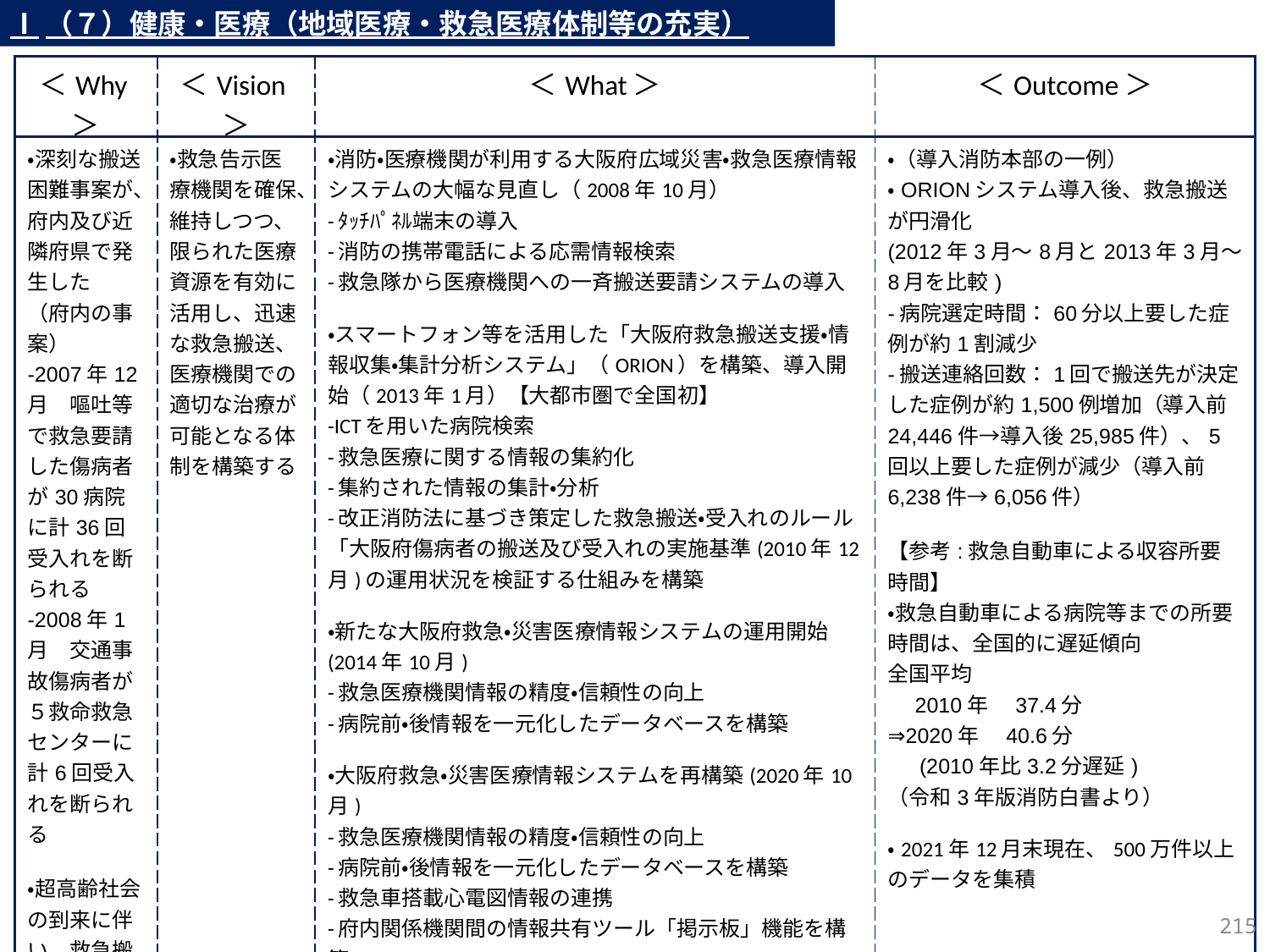

Ⅰ（７）健康・医療（地域医療・救急医療体制等の充実）
| ＜Why＞ | ＜Vision＞ | ＜What＞ | ＜Outcome＞ |
| --- | --- | --- | --- |
| ・深刻な搬送困難事案が、府内及び近隣府県で発生した （府内の事案） -2007年12月　嘔吐等で救急要請した傷病者が30病院に計36回受入れを断られる -2008年1月　交通事故傷病者が５救命救急センターに計6回受入れを断られる ・超高齢社会の到来に伴い、救急搬送件数のさらなる増加が見込まれる | ・救急告示医療機関を確保、維持しつつ、限られた医療資源を有効に活用し、迅速な救急搬送、医療機関での適切な治療が可能となる体制を構築する | ・消防・医療機関が利用する大阪府広域災害・救急医療情報システムの大幅な見直し（2008年10月） -ﾀｯﾁﾊﾟﾈﾙ端末の導入 -消防の携帯電話による応需情報検索 -救急隊から医療機関への一斉搬送要請システムの導入 ・スマートフォン等を活用した「大阪府救急搬送支援・情報収集・集計分析システム」（ORION）を構築、導入開始（2013年1月）【大都市圏で全国初】 -ICTを用いた病院検索 -救急医療に関する情報の集約化 -集約された情報の集計・分析 -改正消防法に基づき策定した救急搬送・受入れのルール「大阪府傷病者の搬送及び受入れの実施基準(2010年12月)の運用状況を検証する仕組みを構築 ・新たな大阪府救急・災害医療情報システムの運用開始(2014年10月) -救急医療機関情報の精度・信頼性の向上 -病院前・後情報を一元化したデータベースを構築 ・大阪府救急・災害医療情報システムを再構築(2020年10月) -救急医療機関情報の精度・信頼性の向上 -病院前・後情報を一元化したデータベースを構築 -救急車搭載心電図情報の連携 -府内関係機関間の情報共有ツール「掲示板」機能を構築 | ・（導入消防本部の一例） ・ORIONシステム導入後、救急搬送が円滑化 (2012年3月～8月と2013年3月～8月を比較) -病院選定時間：60分以上要した症例が約1割減少 -搬送連絡回数：1回で搬送先が決定した症例が約1,500例増加（導入前24,446件→導入後25,985件）、5回以上要した症例が減少（導入前6,238件→6,056件） 【参考:救急自動車による収容所要時間】 ・救急自動車による病院等までの所要時間は、全国的に遅延傾向 全国平均 　2010年　37.4分 ⇒2020年　40.6分 　 (2010年比3.2分遅延) （令和3年版消防白書より） ・2021年12月末現在、500万件以上のデータを集積 |
215